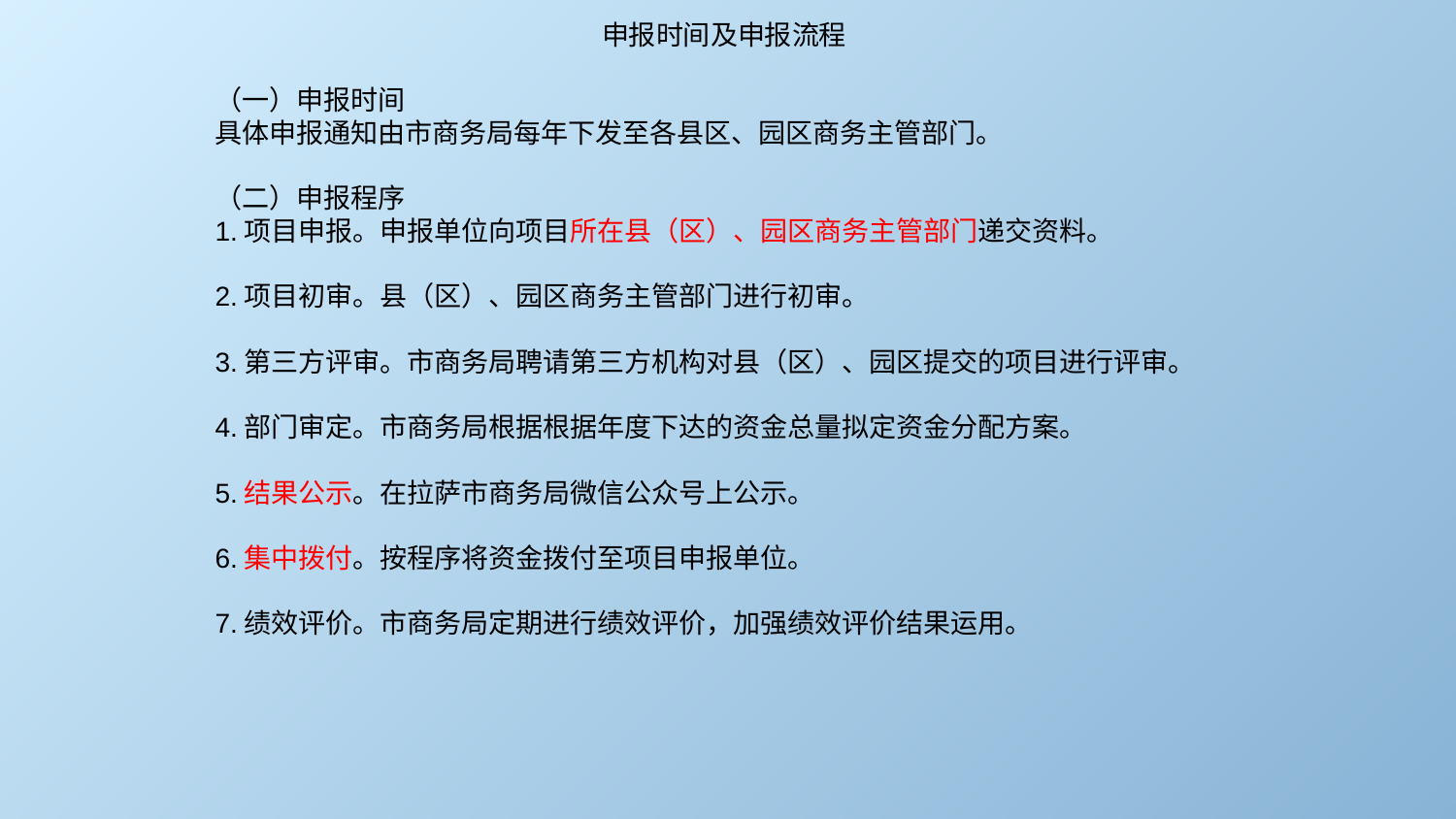

申报时间及申报流程

（一）申报时间
具体申报通知由市商务局每年下发至各县区、园区商务主管部门。

（二）申报程序
1.项目申报。申报单位向项目所在县（区）、园区商务主管部门递交资料。

2.项目初审。县（区）、园区商务主管部门进行初审。

3.第三方评审。市商务局聘请第三方机构对县（区）、园区提交的项目进行评审。

4.部门审定。市商务局根据根据年度下达的资金总量拟定资金分配方案。

5.结果公示。在拉萨市商务局微信公众号上公示。

6.集中拨付。按程序将资金拨付至项目申报单位。

7.绩效评价。市商务局定期进行绩效评价，加强绩效评价结果运用。